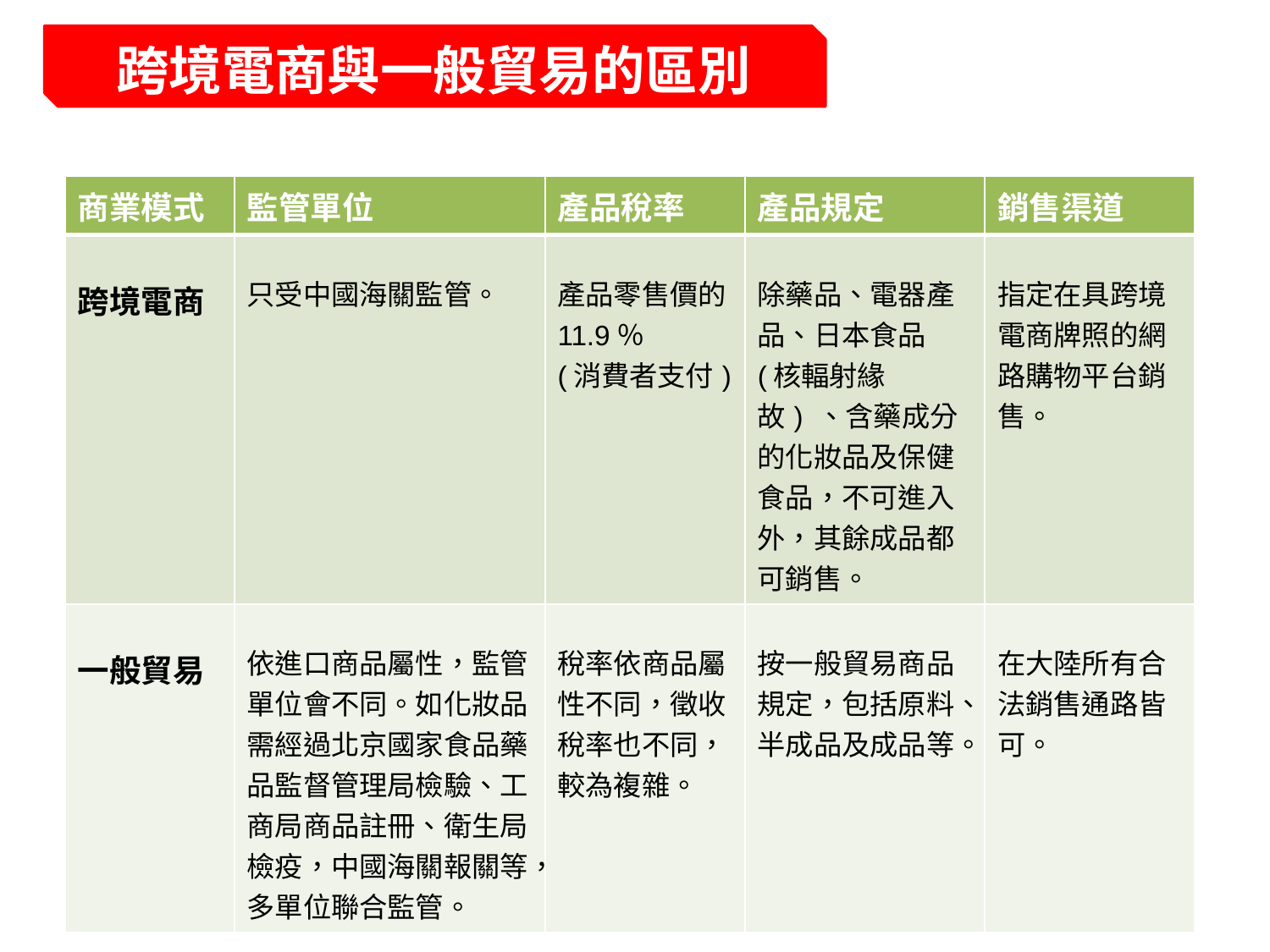

跨境電商與一般貿易的區別

| 商業模式 | 監管單位 | 產品稅率 | 產品規定 | 銷售渠道 |
| --- | --- | --- | --- | --- |
| 跨境電商 | 只受中國海關監管。 | 產品零售價的11.9％ (消費者支付) | 除藥品、電器產品、日本食品(核輻射緣故) 、含藥成分的化妝品及保健食品，不可進入外，其餘成品都可銷售。 | 指定在具跨境電商牌照的網路購物平台銷售。 |
| 一般貿易 | 依進口商品屬性，監管單位會不同。如化妝品需經過北京國家食品藥品監督管理局檢驗、工商局商品註冊、衛生局檢疫，中國海關報關等，多單位聯合監管。 | 稅率依商品屬性不同，徵收稅率也不同，較為複雜。 | 按一般貿易商品規定，包括原料、半成品及成品等。 | 在大陸所有合法銷售通路皆可。 |